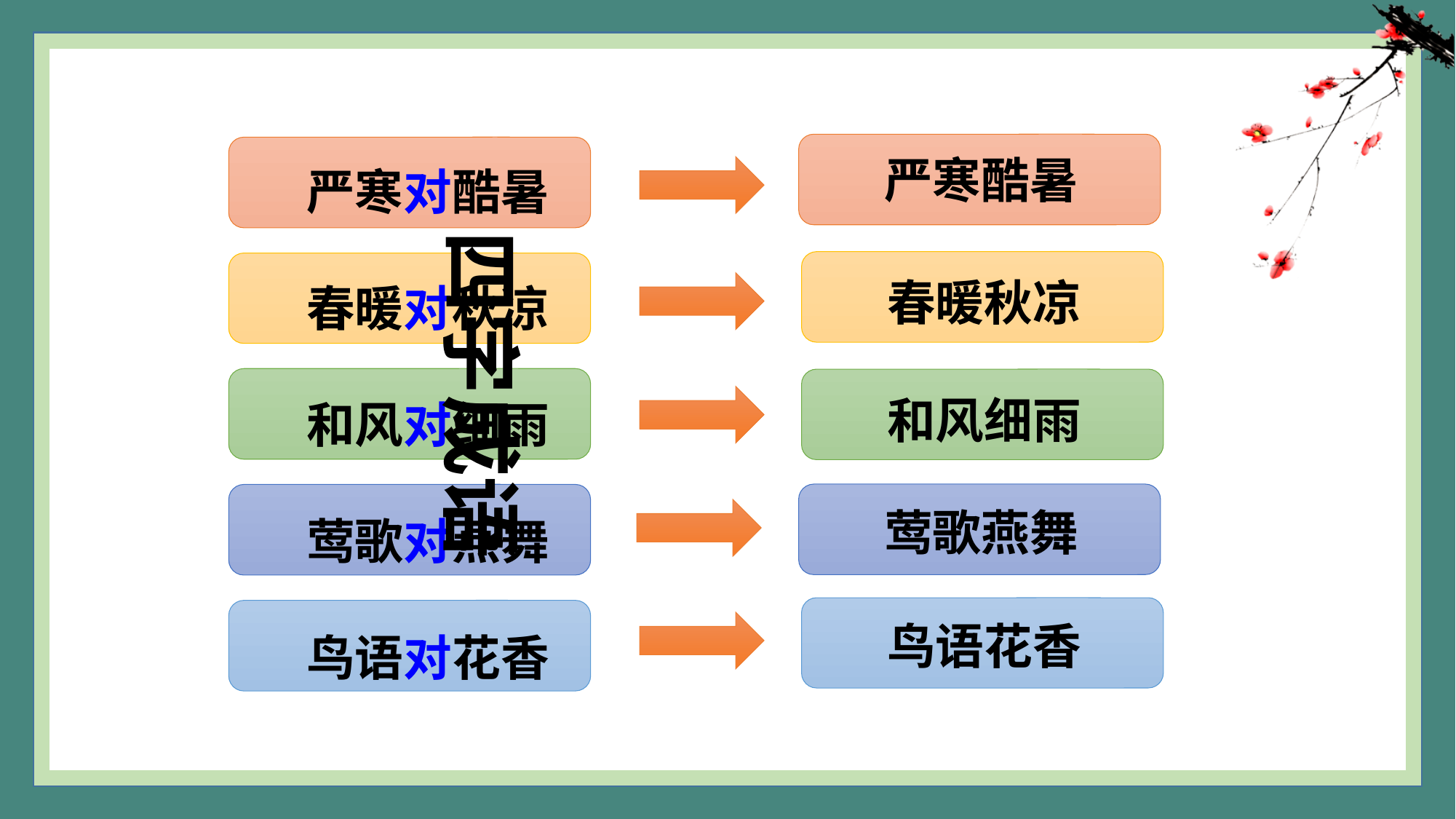

严寒对酷暑
春暖对秋凉
和风对细雨
莺歌对燕舞
鸟语对花香

严寒酷暑

四字成语
春暖秋凉

和风细雨

莺歌燕舞

鸟语花香